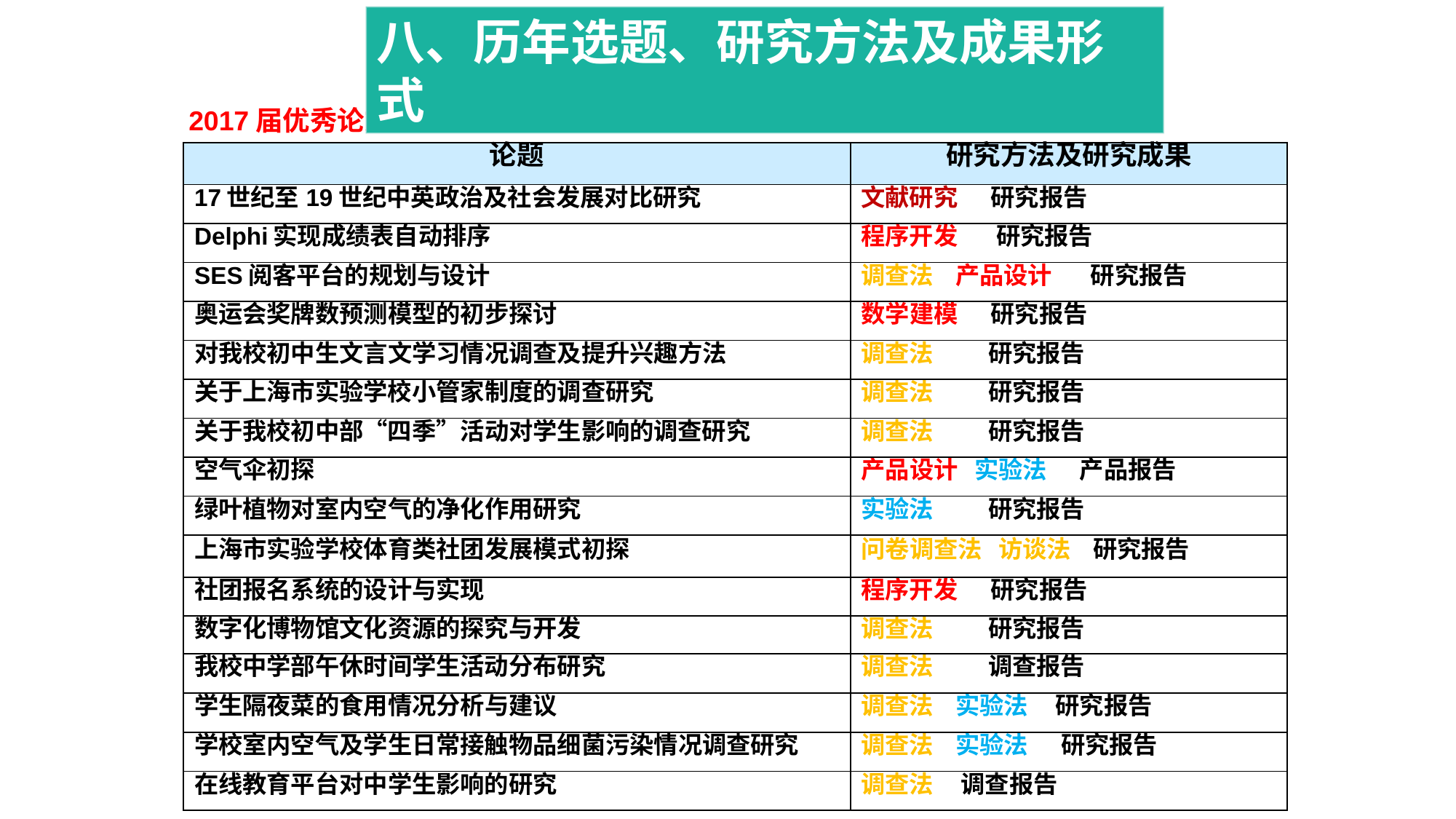

八、历年选题、研究方法及成果形式
2017届优秀论文
| 论题 | 研究方法及研究成果 |
| --- | --- |
| 17世纪至19世纪中英政治及社会发展对比研究 | 文献研究 研究报告 |
| Delphi实现成绩表自动排序 | 程序开发 研究报告 |
| SES阅客平台的规划与设计 | 调查法 产品设计 研究报告 |
| 奥运会奖牌数预测模型的初步探讨 | 数学建模 研究报告 |
| 对我校初中生文言文学习情况调查及提升兴趣方法 | 调查法 研究报告 |
| 关于上海市实验学校小管家制度的调查研究 | 调查法 研究报告 |
| 关于我校初中部“四季”活动对学生影响的调查研究 | 调查法 研究报告 |
| 空气伞初探 | 产品设计 实验法 产品报告 |
| 绿叶植物对室内空气的净化作用研究 | 实验法 研究报告 |
| 上海市实验学校体育类社团发展模式初探 | 问卷调查法 访谈法 研究报告 |
| 社团报名系统的设计与实现 | 程序开发 研究报告 |
| 数字化博物馆文化资源的探究与开发 | 调查法 研究报告 |
| 我校中学部午休时间学生活动分布研究 | 调查法 调查报告 |
| 学生隔夜菜的食用情况分析与建议 | 调查法 实验法 研究报告 |
| 学校室内空气及学生日常接触物品细菌污染情况调查研究 | 调查法 实验法 研究报告 |
| 在线教育平台对中学生影响的研究 | 调查法 调查报告 |